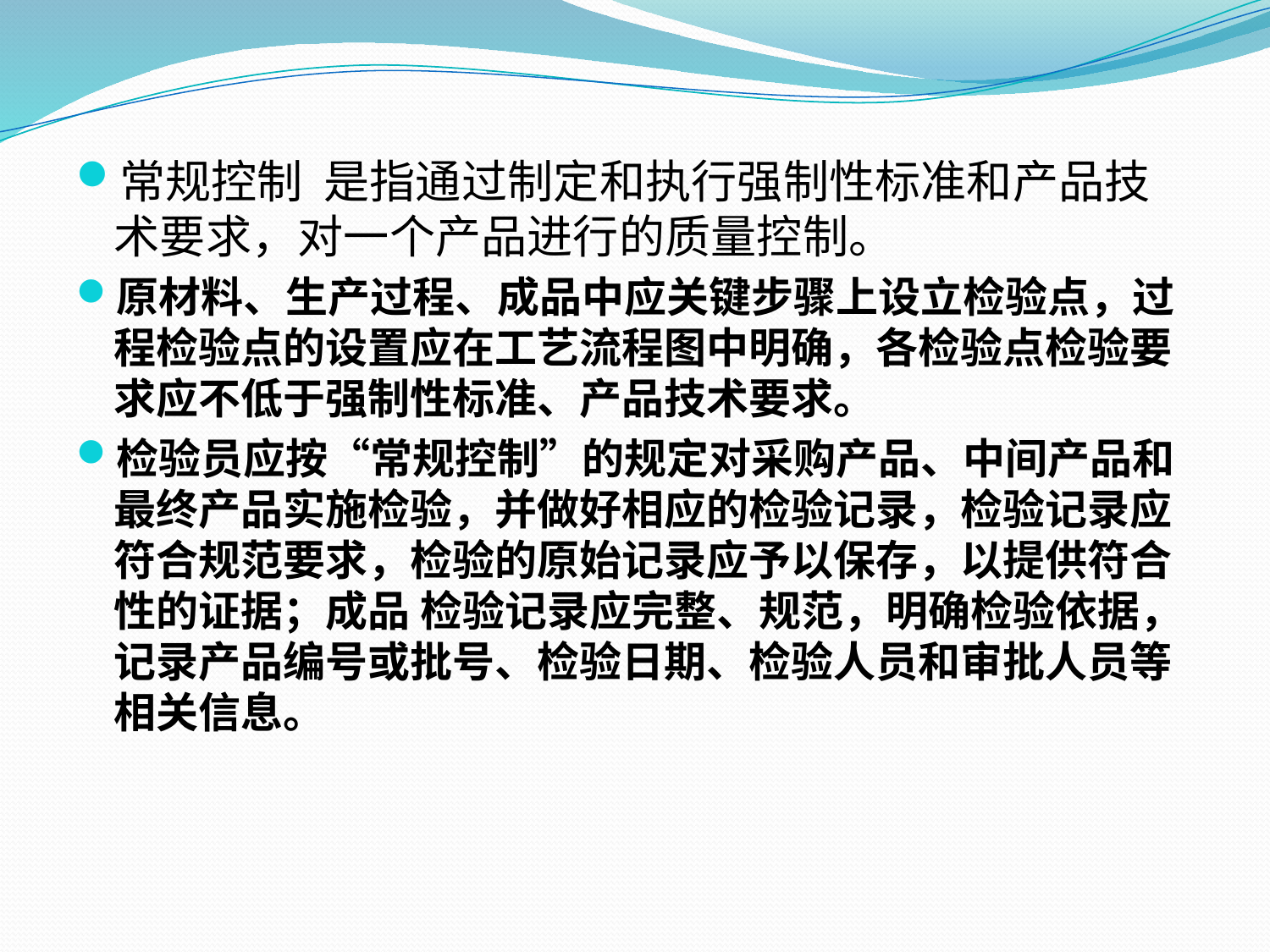

常规控制  是指通过制定和执行强制性标准和产品技术要求，对一个产品进行的质量控制。
原材料、生产过程、成品中应关键步骤上设立检验点，过程检验点的设置应在工艺流程图中明确，各检验点检验要求应不低于强制性标准、产品技术要求。
检验员应按“常规控制”的规定对采购产品、中间产品和最终产品实施检验，并做好相应的检验记录，检验记录应符合规范要求，检验的原始记录应予以保存，以提供符合性的证据；成品 检验记录应完整、规范，明确检验依据，记录产品编号或批号、检验日期、检验人员和审批人员等相关信息。